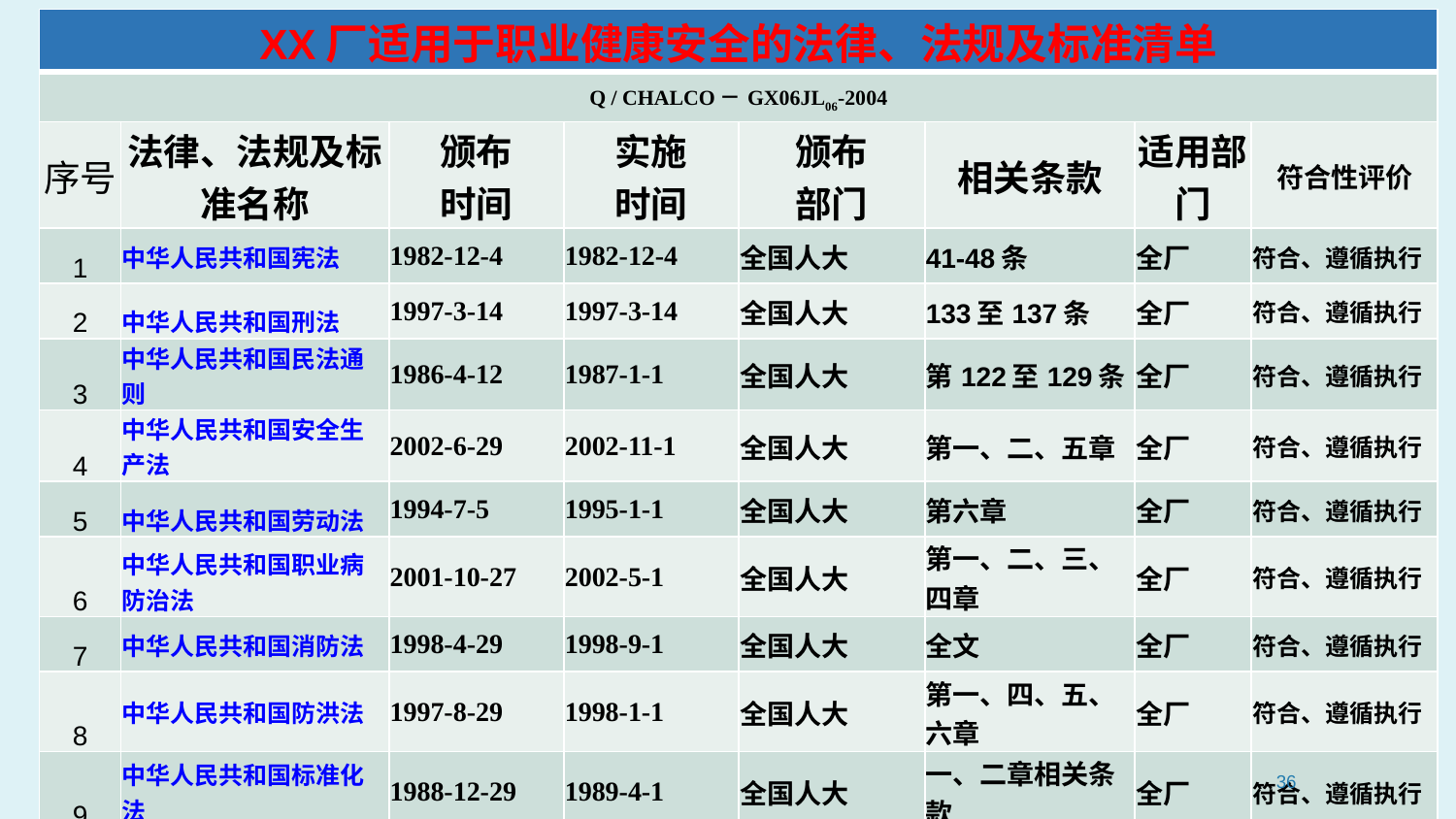

| XX厂适用于职业健康安全的法律、法规及标准清单 |  |  |  |  |  |  |  |
| --- | --- | --- | --- | --- | --- | --- | --- |
| Q / CHALCO－GX06JL06-2004 |  |  |  |  |  |  |  |
| 序号 | 法律、法规及标准名称 | 颁布 时间 | 实施 时间 | 颁布 部门 | 相关条款 | 适用部门 | 符合性评价 |
| 1 | 中华人民共和国宪法 | 1982-12-4 | 1982-12-4 | 全国人大 | 41-48条 | 全厂 | 符合、遵循执行 |
| 2 | 中华人民共和国刑法 | 1997-3-14 | 1997-3-14 | 全国人大 | 133至137条 | 全厂 | 符合、遵循执行 |
| 3 | 中华人民共和国民法通则 | 1986-4-12 | 1987-1-1 | 全国人大 | 第122至129条 | 全厂 | 符合、遵循执行 |
| 4 | 中华人民共和国安全生产法 | 2002-6-29 | 2002-11-1 | 全国人大 | 第一、二、五章 | 全厂 | 符合、遵循执行 |
| 5 | 中华人民共和国劳动法 | 1994-7-5 | 1995-1-1 | 全国人大 | 第六章 | 全厂 | 符合、遵循执行 |
| 6 | 中华人民共和国职业病防治法 | 2001-10-27 | 2002-5-1 | 全国人大 | 第一、二、三、四章 | 全厂 | 符合、遵循执行 |
| 7 | 中华人民共和国消防法 | 1998-4-29 | 1998-9-1 | 全国人大 | 全文 | 全厂 | 符合、遵循执行 |
| 8 | 中华人民共和国防洪法 | 1997-8-29 | 1998-1-1 | 全国人大 | 第一、四、五、六章 | 全厂 | 符合、遵循执行 |
| 9 | 中华人民共和国标准化法 | 1988-12-29 | 1989-4-1 | 全国人大 | 一、二章相关条款 | 全厂 | 符合、遵循执行 |
| 10 | 中华人民共和国保险法 |  | 1995-10-1 | 全国人大 | 第一、二、七章 | 全厂 | 符合、遵循执行 |
                                     36